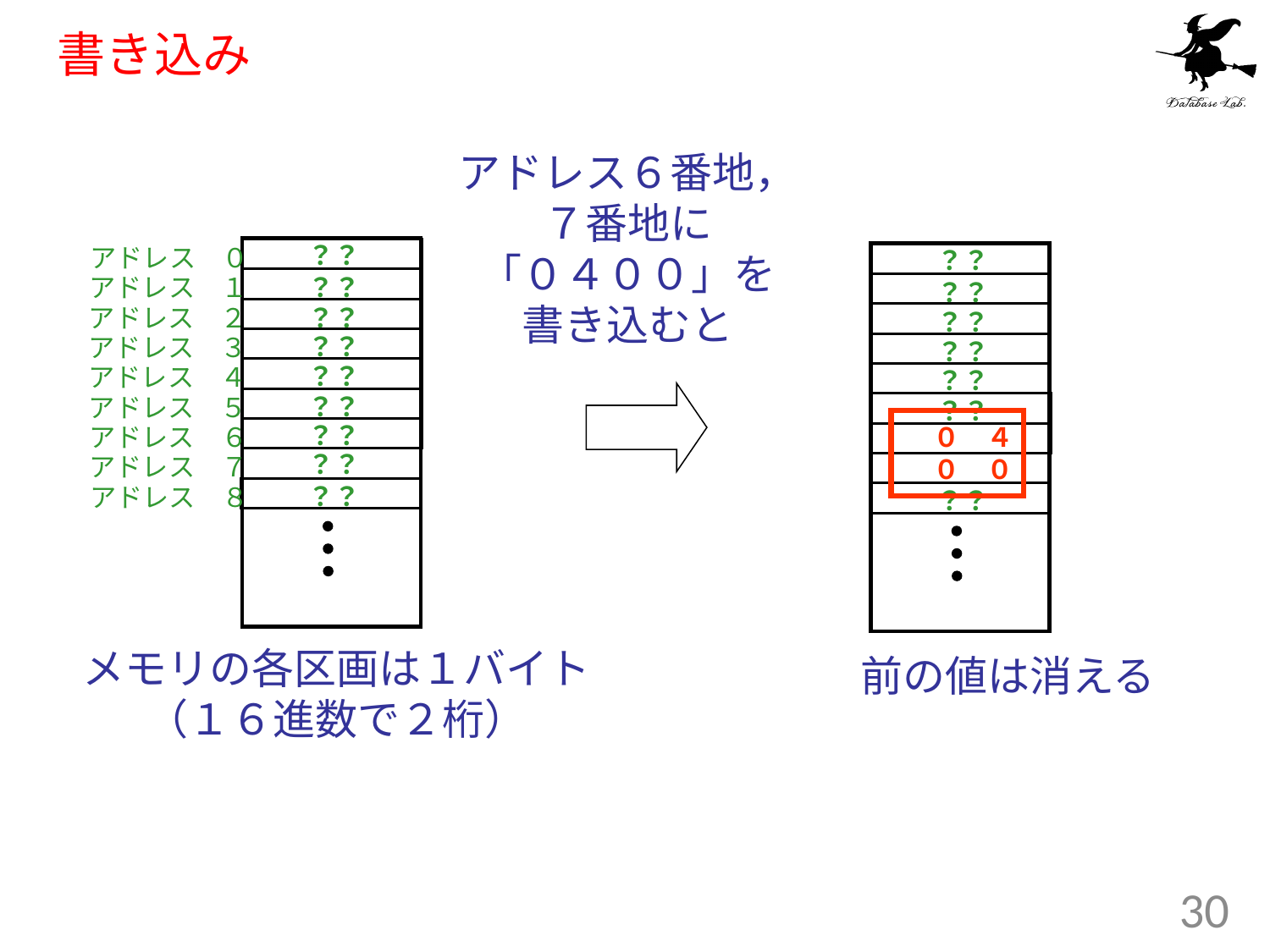

# 書き込み
アドレス６番地，
７番地に
「０４００」を
書き込むと
？？
アドレス　０
？？

？？
アドレス　１

？？

アドレス　２
？？

？？

？？
アドレス　３

？？

？？
アドレス　４
？？

？？
アドレス　５
？？

？？
アドレス　６
０　４

？？
アドレス　７
０　０

？？
アドレス　８

？？

メモリの各区画は１バイト
（１６進数で２桁）
前の値は消える
30